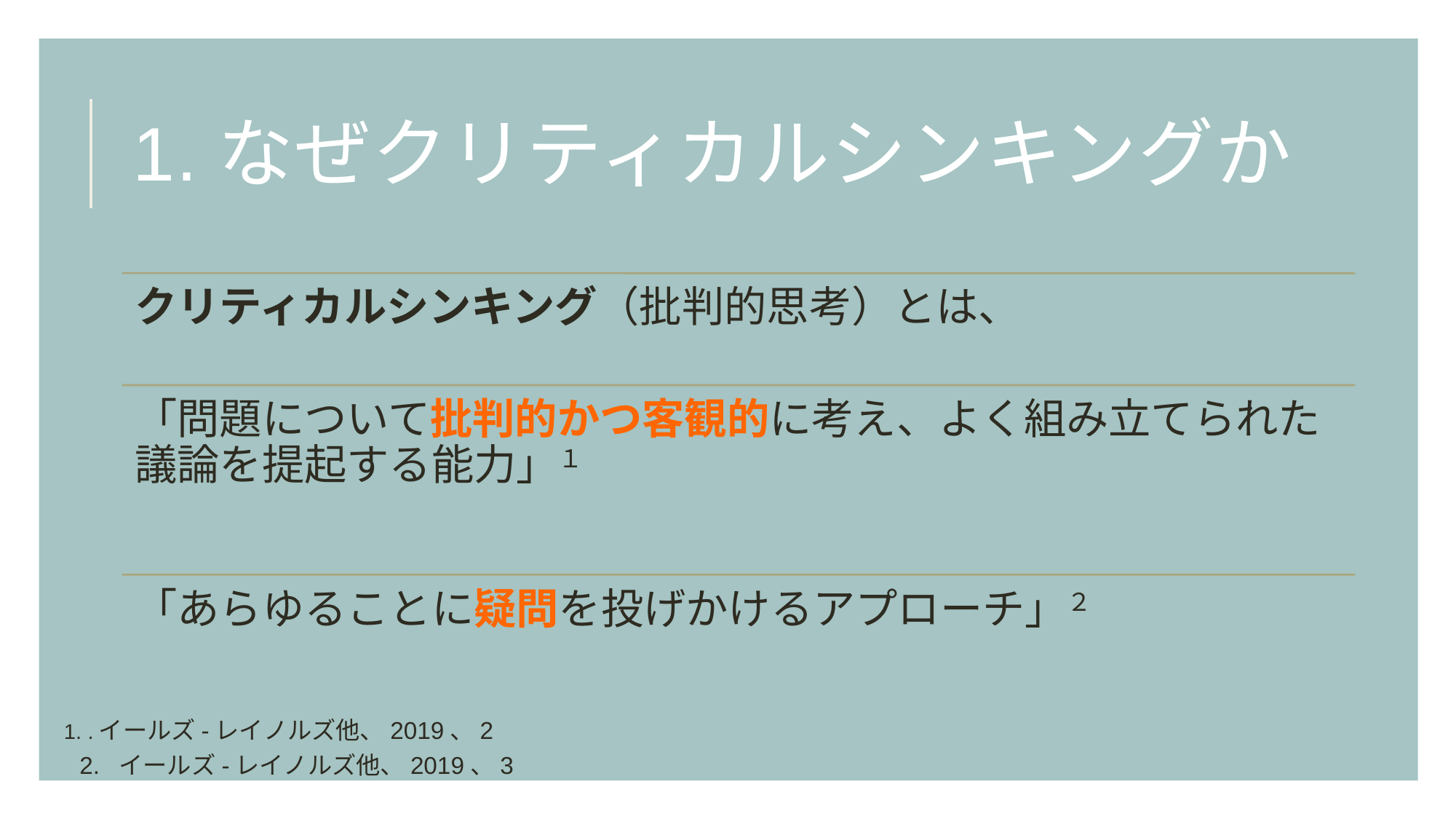

# 1.なぜクリティカルシンキングか
クリティカルシンキング（批判的思考）とは、
「問題について批判的かつ客観的に考え、よく組み立てられた議論を提起する能力」１
「あらゆることに疑問を投げかけるアプローチ」２
1. .イールズ-レイノルズ他、2019、2
 2.  イールズ-レイノルズ他、2019、3